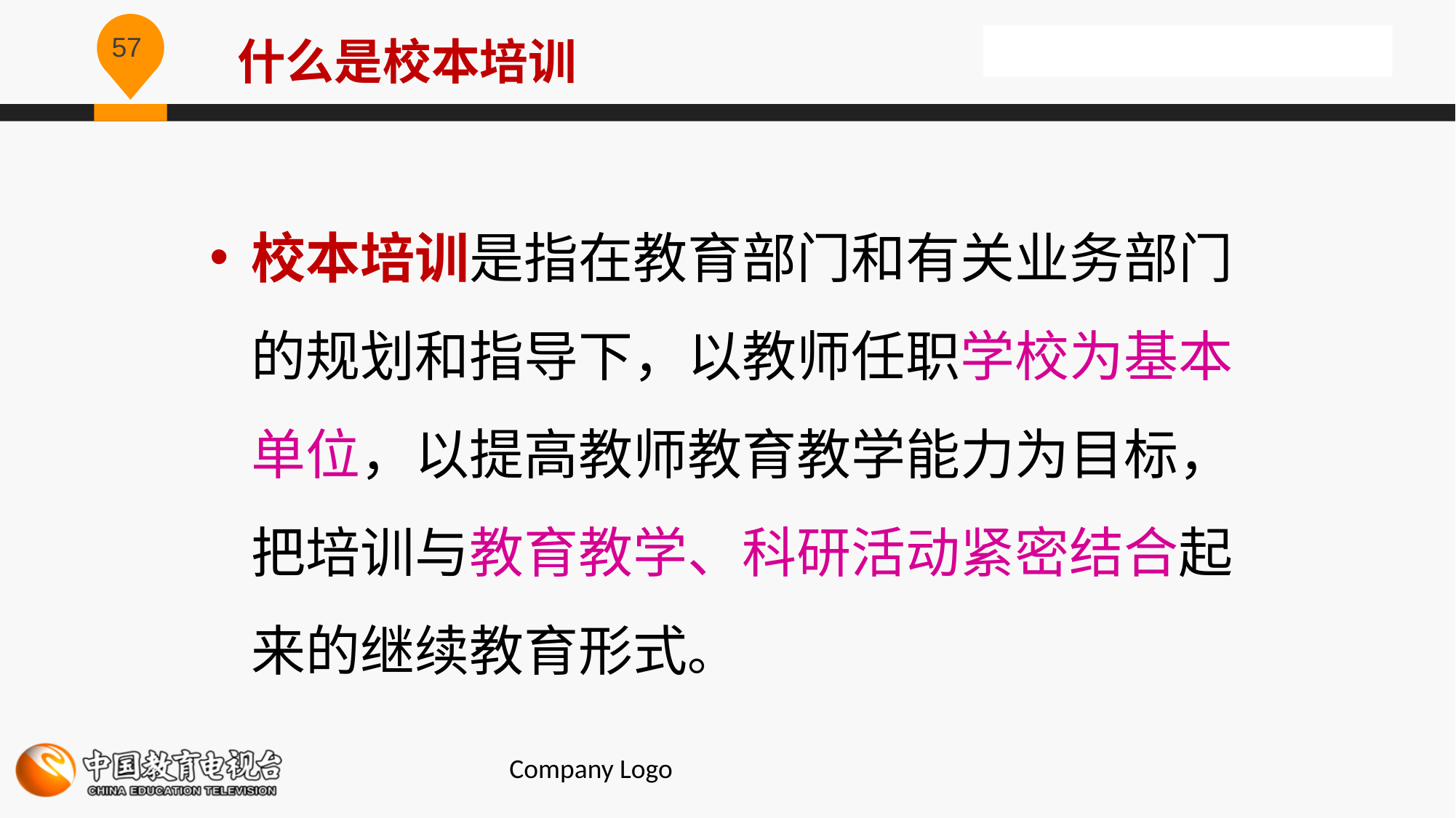

什么是校本培训
校本培训是指在教育部门和有关业务部门的规划和指导下，以教师任职学校为基本单位，以提高教师教育教学能力为目标，把培训与教育教学、科研活动紧密结合起来的继续教育形式。
Company Logo